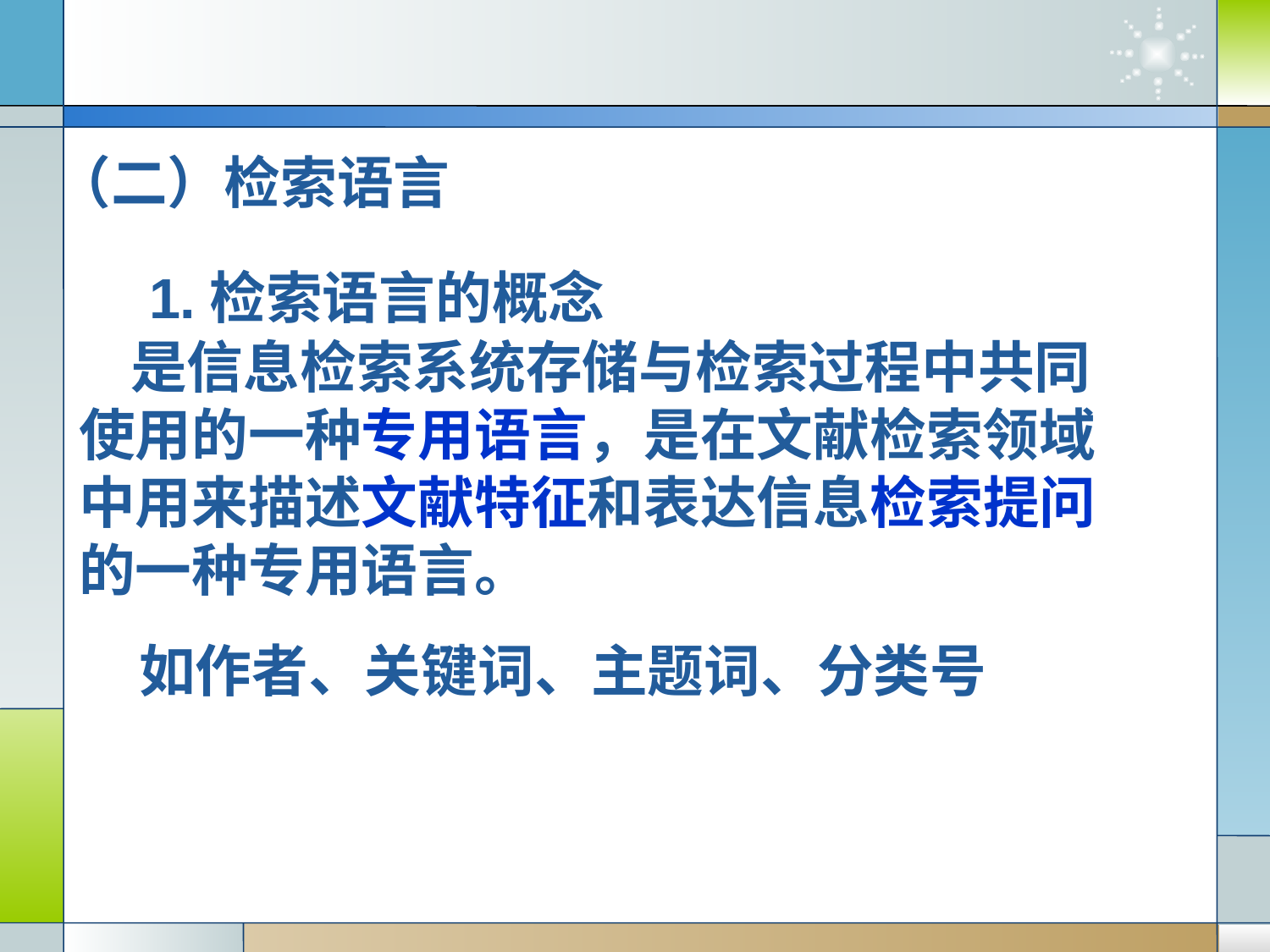

（二）检索语言
    1.检索语言的概念
    是信息检索系统存储与检索过程中共同使用的一种专用语言，是在文献检索领域中用来描述文献特征和表达信息检索提问的一种专用语言。
    如作者、关键词、主题词、分类号